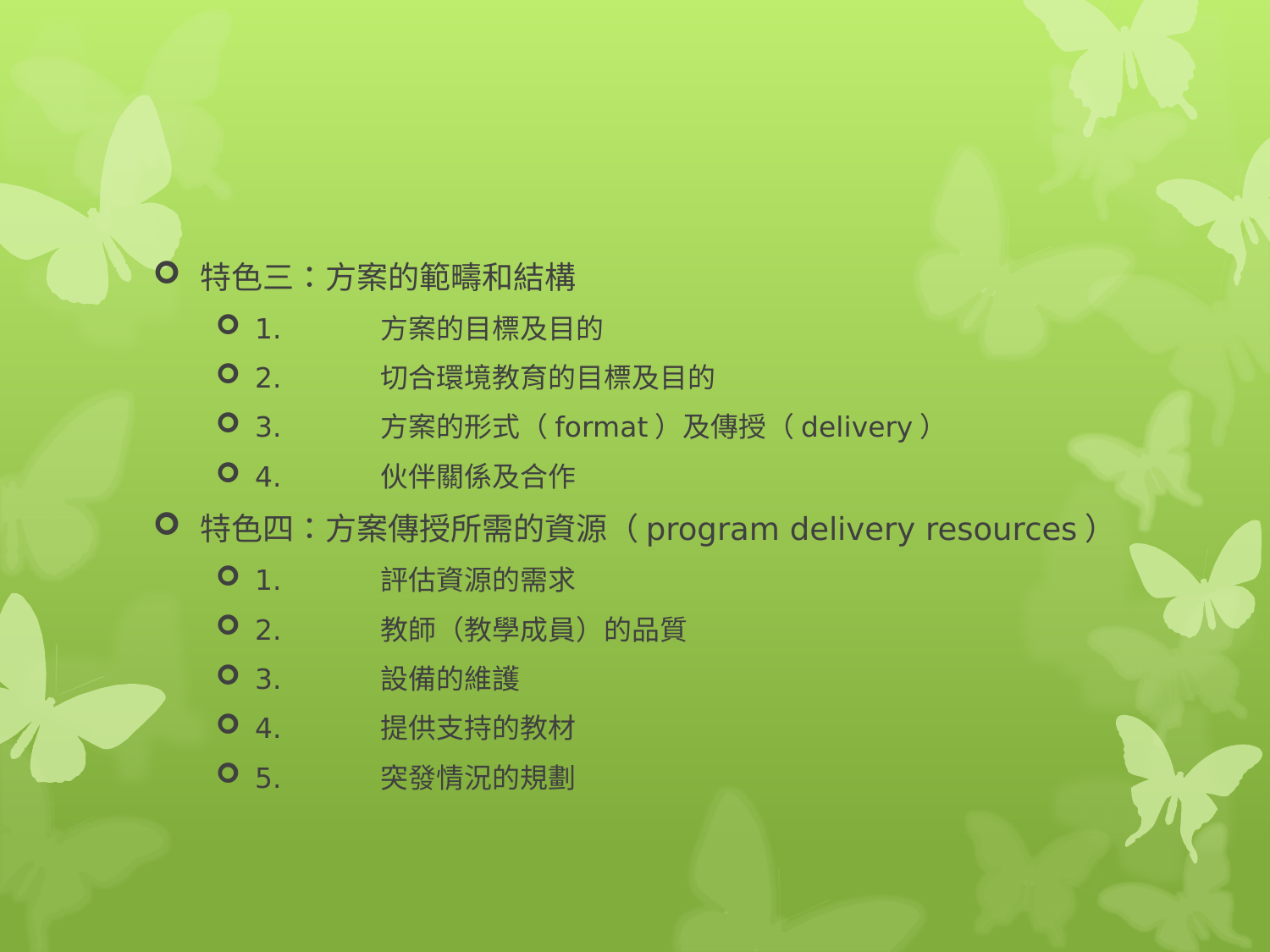

#
特色三：方案的範疇和結構
1.	方案的目標及目的
2.	切合環境教育的目標及目的
3.	方案的形式（format）及傳授（delivery）
4.	伙伴關係及合作
特色四：方案傳授所需的資源（program delivery resources）
1.	評估資源的需求
2.	教師（教學成員）的品質
3.	設備的維護
4.	提供支持的教材
5.	突發情況的規劃